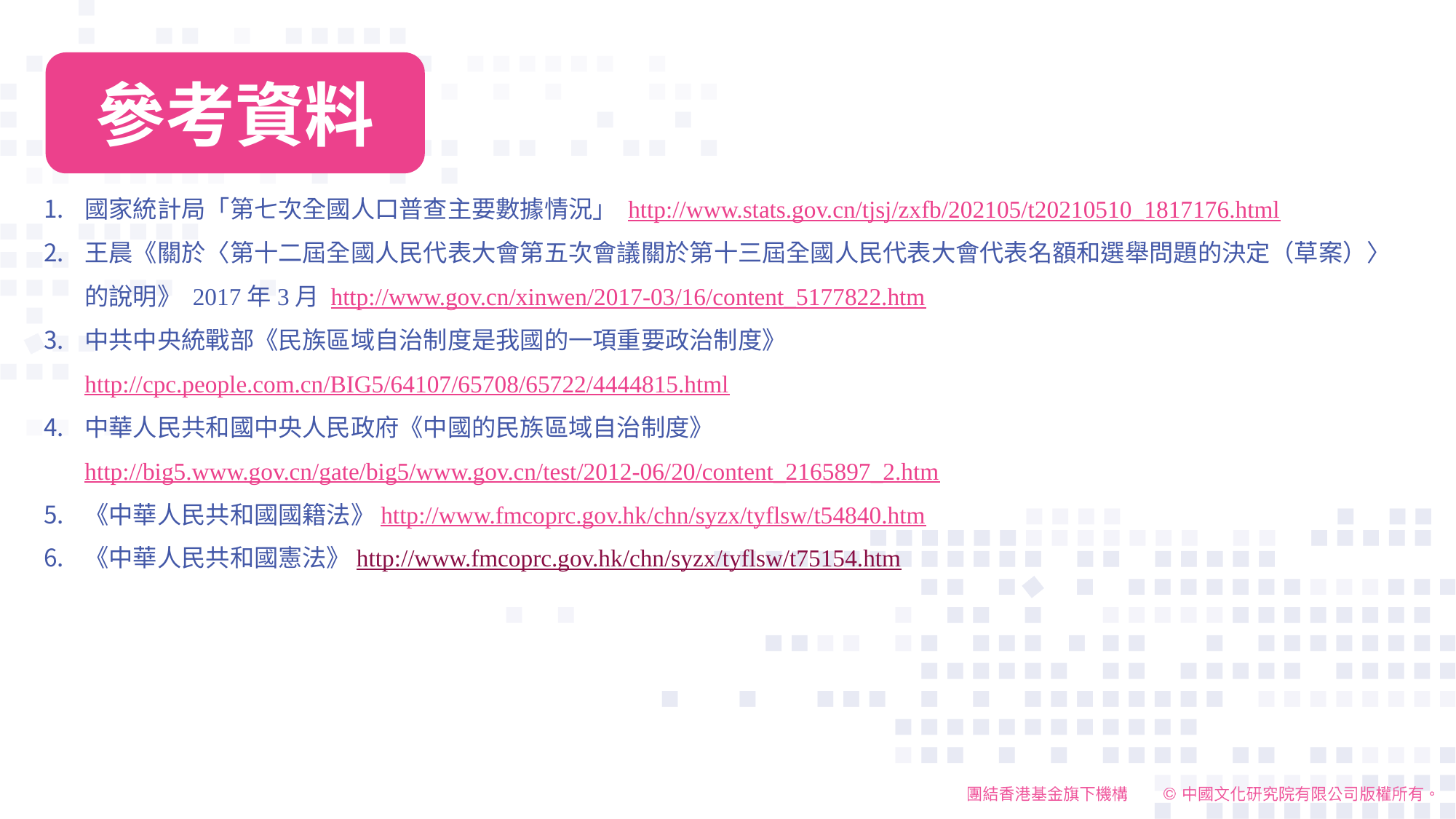

參考資料
國家統計局「第七次全國人口普查主要數據情況」 http://www.stats.gov.cn/tjsj/zxfb/202105/t20210510_1817176.html
王晨《關於〈第十二屆全國人民代表大會第五次會議關於第十三屆全國人民代表大會代表名額和選舉問題的決定（草案）〉的說明》 2017年3月 http://www.gov.cn/xinwen/2017-03/16/content_5177822.htm
中共中央統戰部《民族區域自治制度是我國的一項重要政治制度》http://cpc.people.com.cn/BIG5/64107/65708/65722/4444815.html
中華人民共和國中央人民政府《中國的民族區域自治制度》http://big5.www.gov.cn/gate/big5/www.gov.cn/test/2012-06/20/content_2165897_2.htm
《中華人民共和國國籍法》http://www.fmcoprc.gov.hk/chn/syzx/tyflsw/t54840.htm
《中華人民共和國憲法》http://www.fmcoprc.gov.hk/chn/syzx/tyflsw/t75154.htm